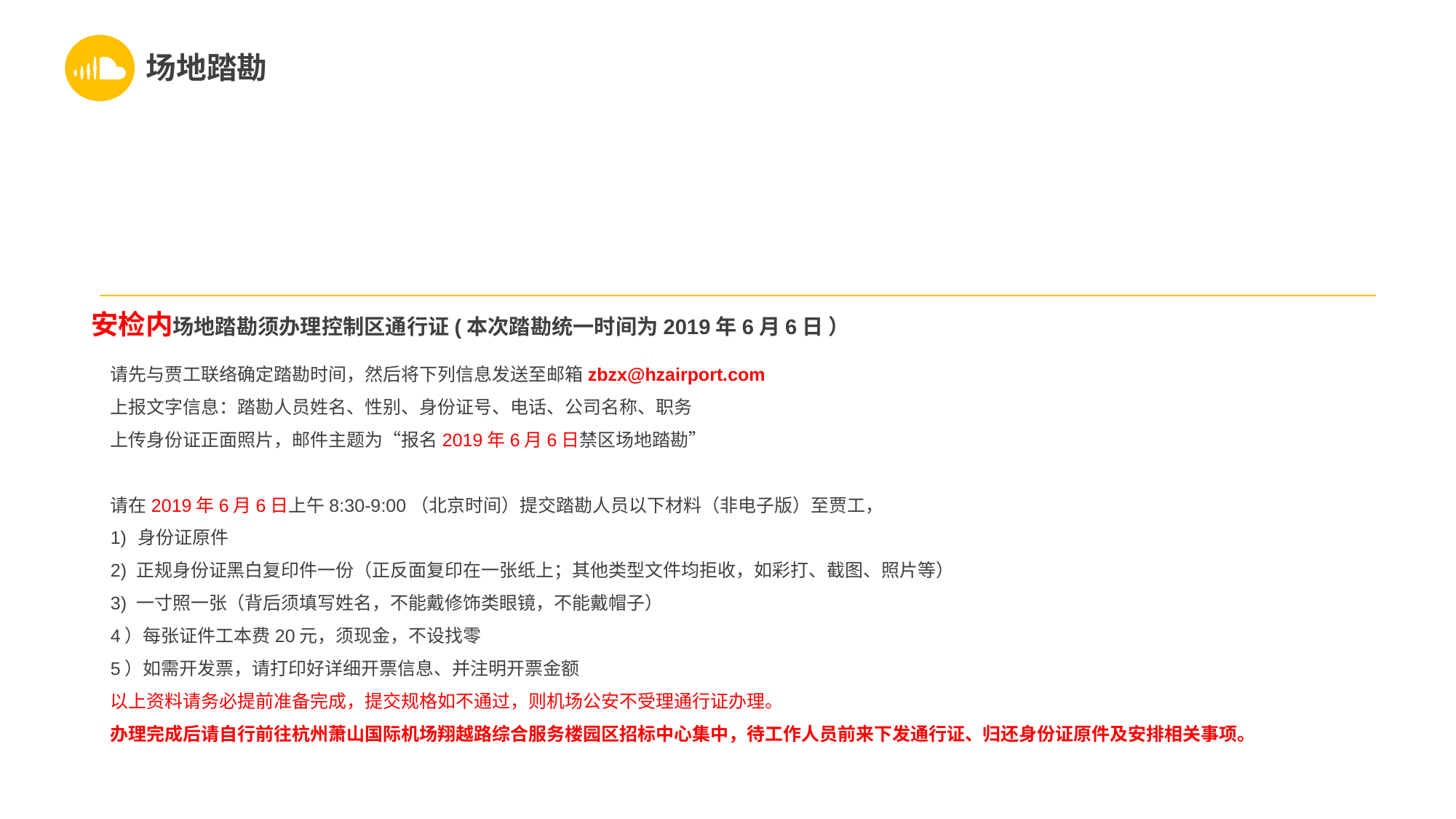

场地踏勘

安检内场地踏勘须办理控制区通行证(本次踏勘统一时间为2019年6月6日 ）
请先与贾工联络确定踏勘时间，然后将下列信息发送至邮箱zbzx@hzairport.com
上报文字信息：踏勘人员姓名、性别、身份证号、电话、公司名称、职务
上传身份证正面照片，邮件主题为“报名2019年6月6日禁区场地踏勘”

请在2019年6月6日上午8:30-9:00（北京时间）提交踏勘人员以下材料（非电子版）至贾工，
身份证原件
2) 正规身份证黑白复印件一份（正反面复印在一张纸上；其他类型文件均拒收，如彩打、截图、照片等）
3) 一寸照一张（背后须填写姓名，不能戴修饰类眼镜，不能戴帽子）
4）每张证件工本费20元，须现金，不设找零
5）如需开发票，请打印好详细开票信息、并注明开票金额
以上资料请务必提前准备完成，提交规格如不通过，则机场公安不受理通行证办理。
办理完成后请自行前往杭州萧山国际机场翔越路综合服务楼园区招标中心集中，待工作人员前来下发通行证、归还身份证原件及安排相关事项。